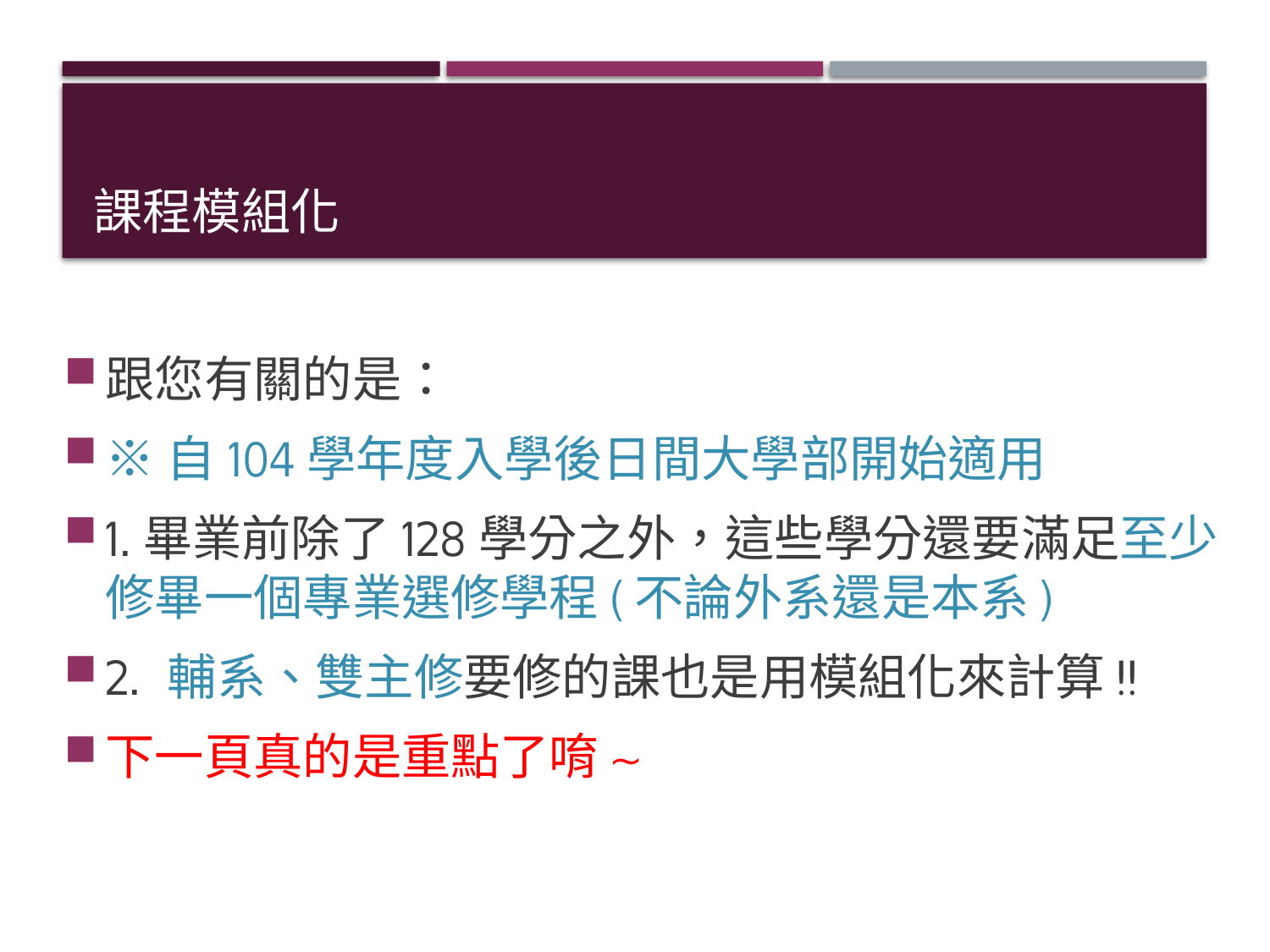

# 課程模組化
跟您有關的是：
※自104學年度入學後日間大學部開始適用
1.畢業前除了128學分之外，這些學分還要滿足至少修畢一個專業選修學程(不論外系還是本系)
2. 輔系、雙主修要修的課也是用模組化來計算!!
下一頁真的是重點了唷~